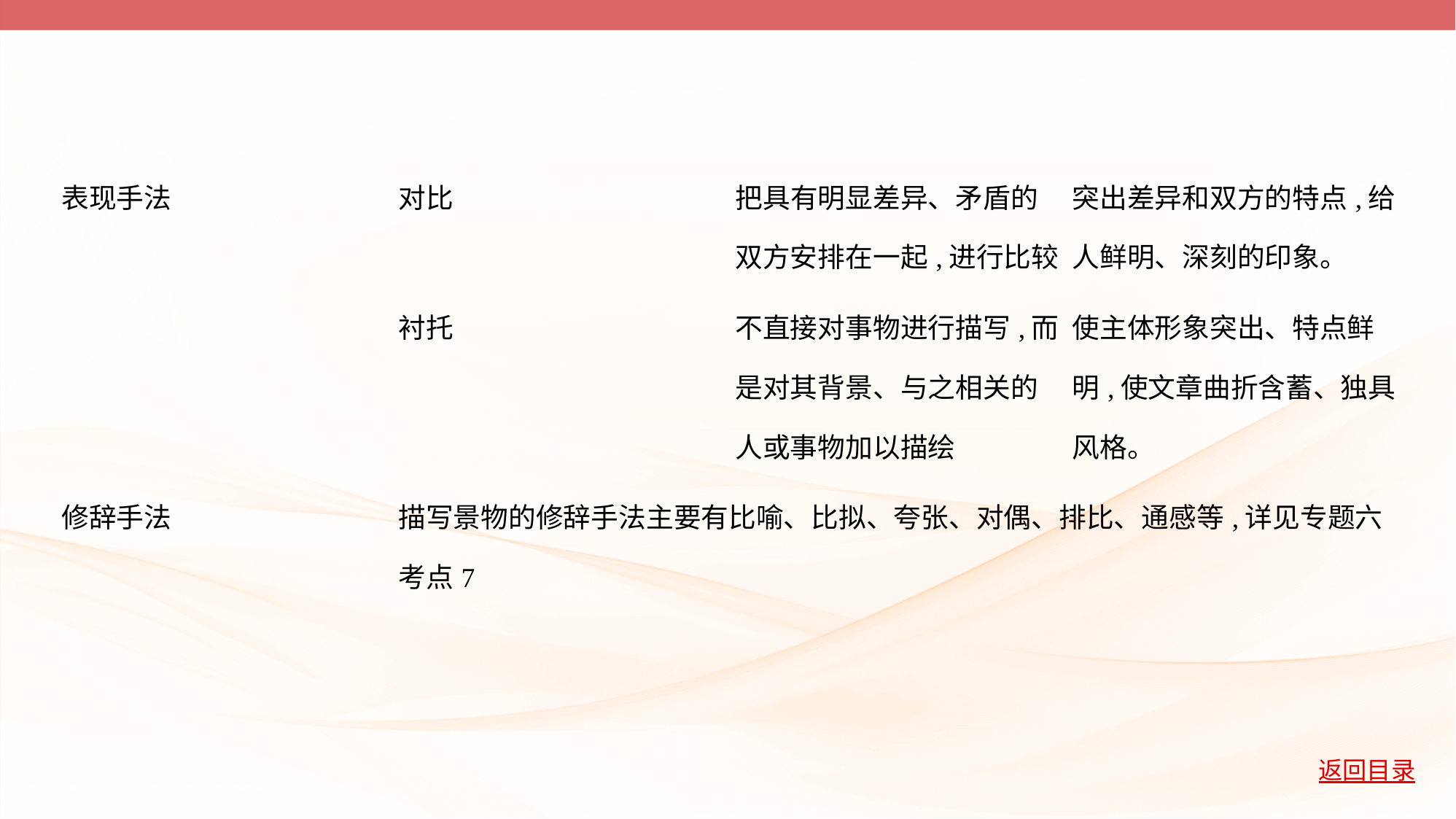

| 表现手法 | 对比 | 把具有明显差异、矛盾的 双方安排在一起,进行比较 | 突出差异和双方的特点,给 人鲜明、深刻的印象。 |
| --- | --- | --- | --- |
|  | 衬托 | 不直接对事物进行描写,而 是对其背景、与之相关的 人或事物加以描绘 | 使主体形象突出、特点鲜 明,使文章曲折含蓄、独具 风格。 |
| 修辞手法 | 描写景物的修辞手法主要有比喻、比拟、夸张、对偶、排比、通感等,详见专题六 考点7 |  |  |